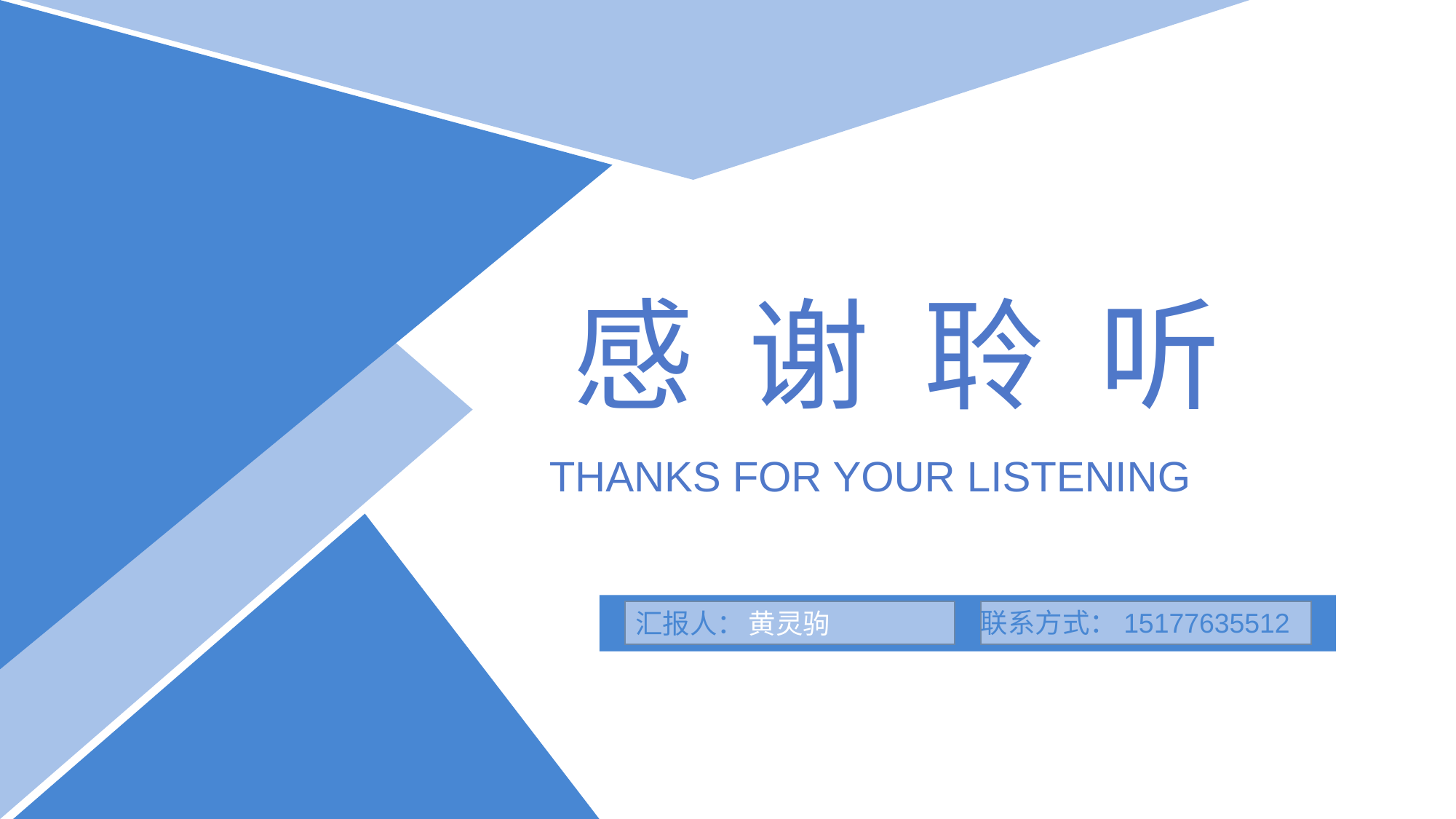

感  谢  聆  听
THANKS FOR YOUR LISTENING

联系方式：15177635512
黄灵驹
汇报人：